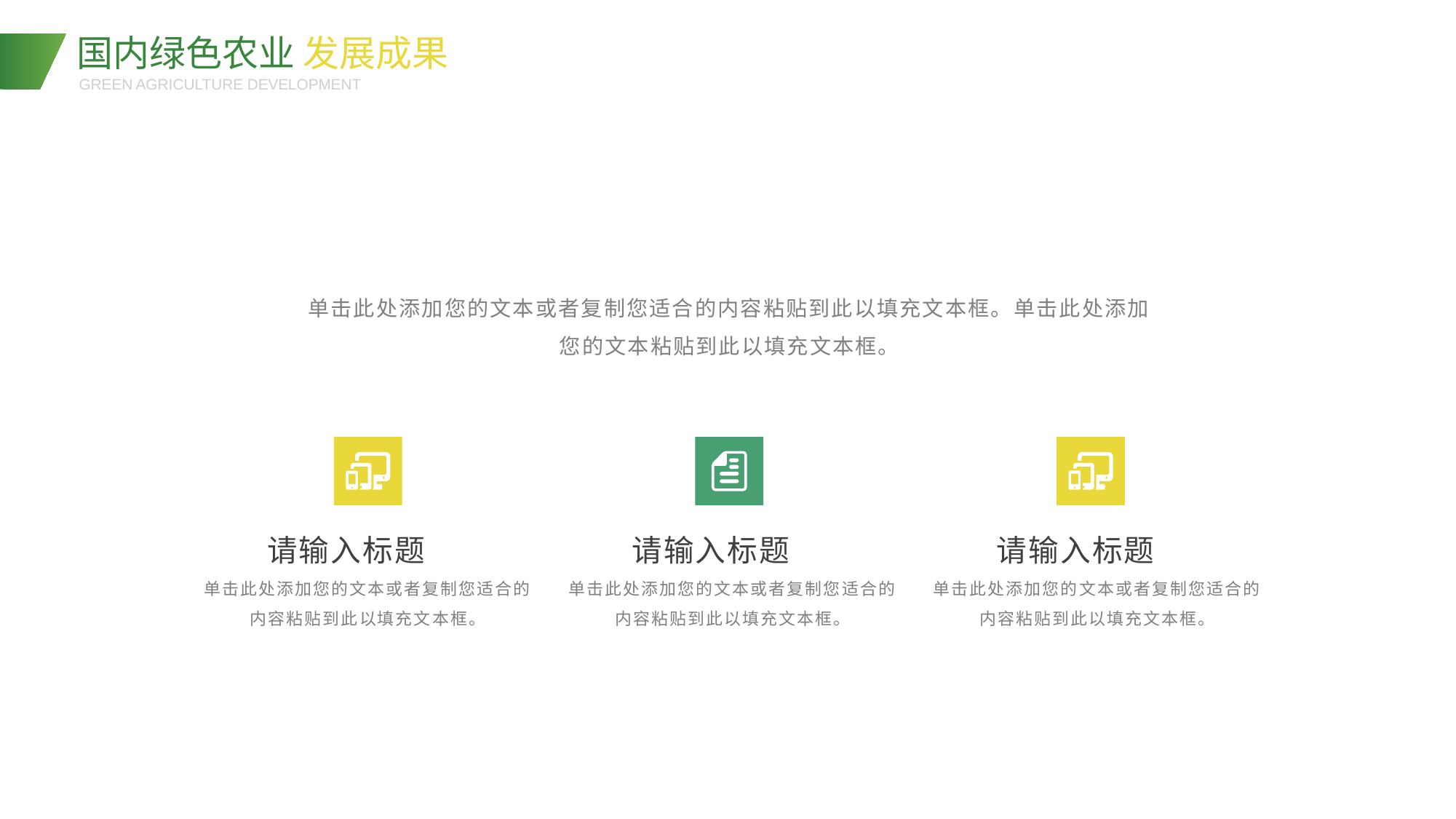

国内绿色农业 发展成果
GREEN AGRICULTURE DEVELOPMENT

单击此处添加您的文本或者复制您适合的内容粘贴到此以填充文本框。单击此处添加您的文本粘贴到此以填充文本框。

请输入标题
请输入标题
请输入标题
单击此处添加您的文本或者复制您适合的内容粘贴到此以填充文本框。
单击此处添加您的文本或者复制您适合的内容粘贴到此以填充文本框。
单击此处添加您的文本或者复制您适合的内容粘贴到此以填充文本框。